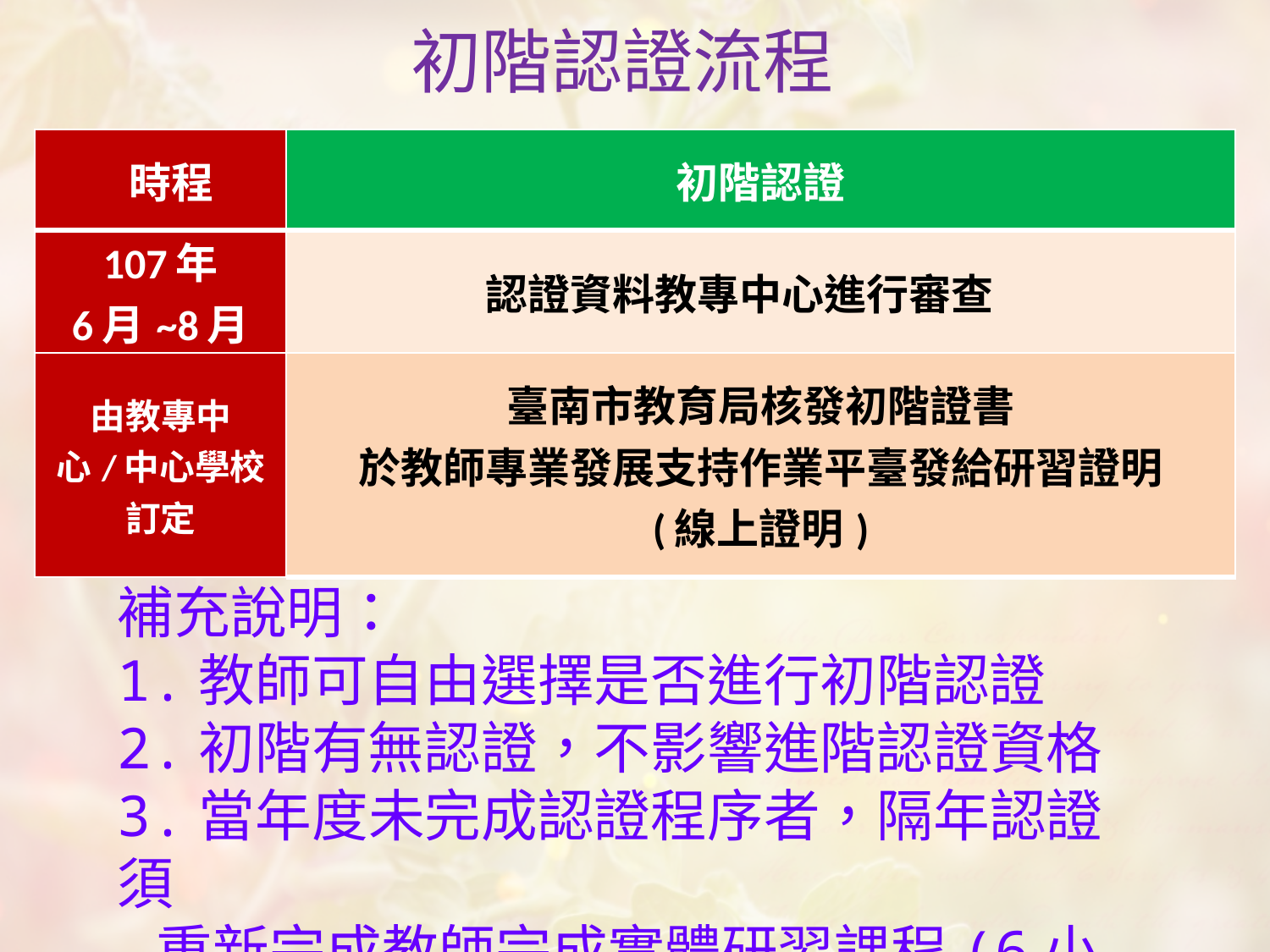

初階認證流程

| 時程 | 初階認證 |
| --- | --- |
| 107年 6月~8月 | 認證資料教專中心進行審查 |
| 由教專中心/中心學校訂定 | 臺南市教育局核發初階證書 於教師專業發展支持作業平臺發給研習證明 (線上證明) |
補充說明：
1.教師可自由選擇是否進行初階認證
2.初階有無認證，不影響進階認證資格
3.當年度未完成認證程序者，隔年認證須
  重新完成教師完成實體研習課程(6小時)